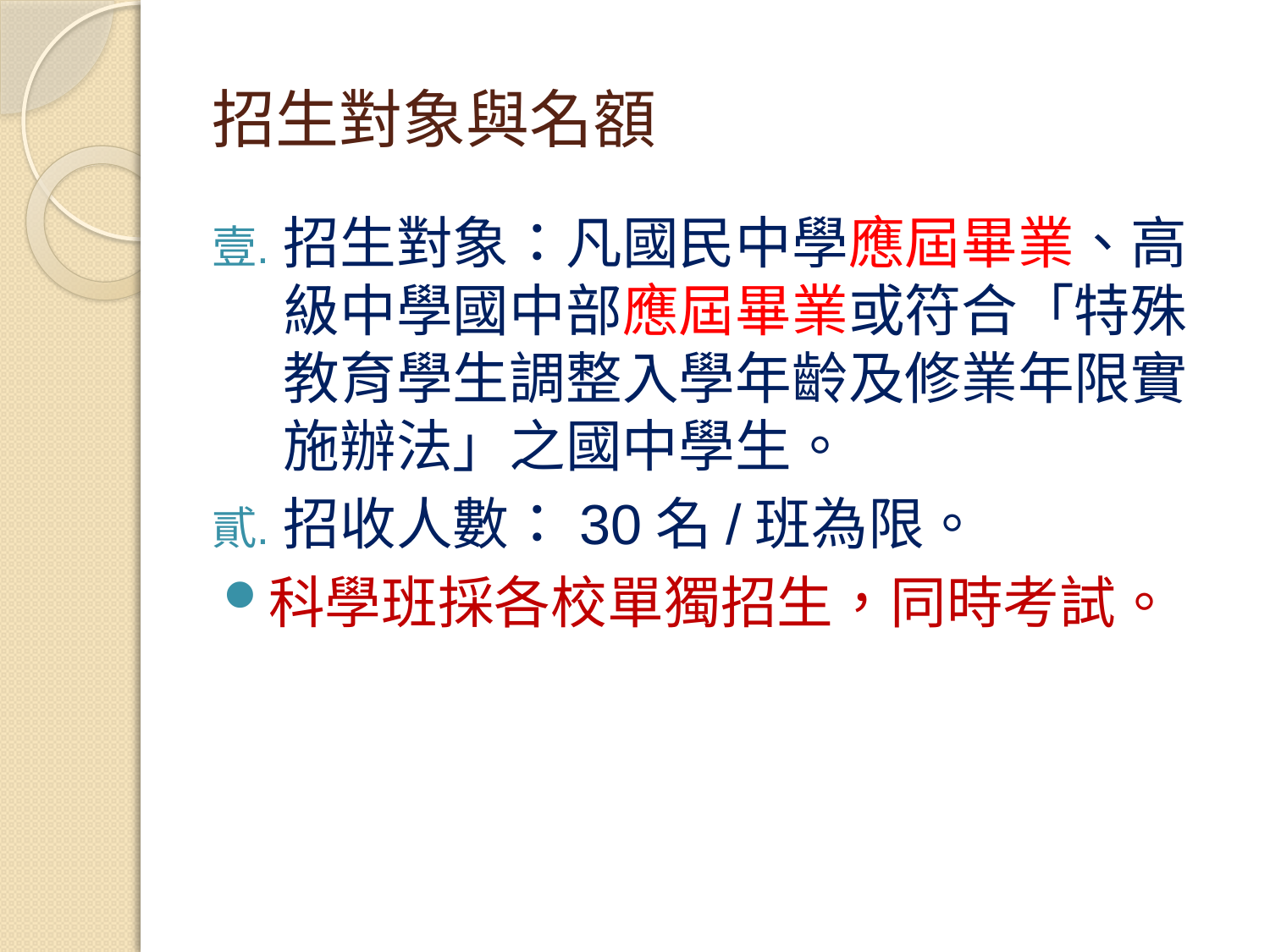

# 招生對象與名額
招生對象：凡國民中學應屆畢業、高級中學國中部應屆畢業或符合「特殊教育學生調整入學年齡及修業年限實施辦法」之國中學生。
招收人數：30名/班為限。
科學班採各校單獨招生，同時考試。